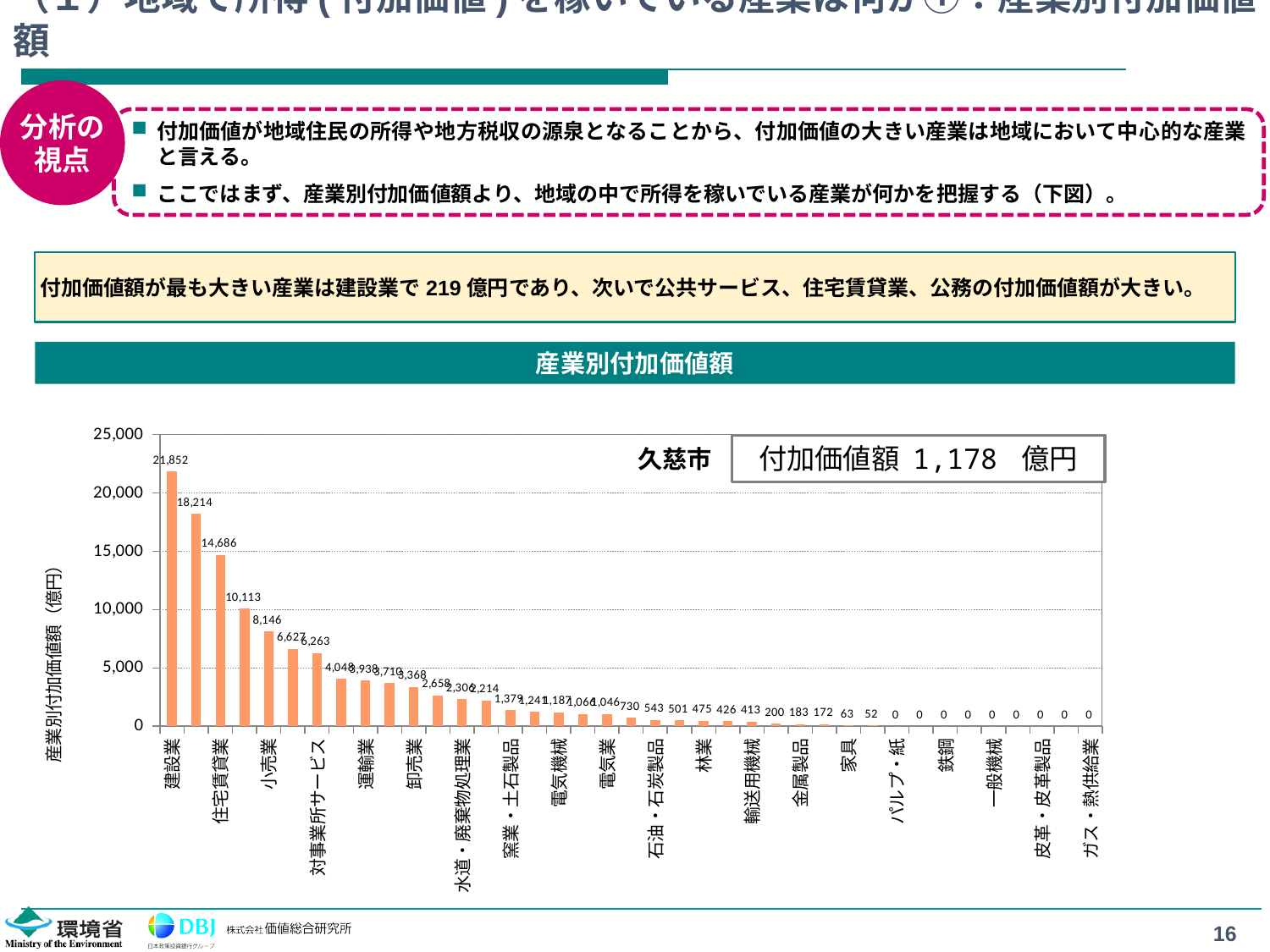

# （１）地域で所得(付加価値)を稼いでいる産業は何か①：産業別付加価値額
分析の
視点
付加価値が地域住民の所得や地方税収の源泉となることから、付加価値の大きい産業は地域において中心的な産業と言える。
ここではまず、産業別付加価値額より、地域の中で所得を稼いでいる産業が何かを把握する（下図）。
付加価値額が最も大きい産業は建設業で219億円であり、次いで公共サービス、住宅賃貸業、公務の付加価値額が大きい。
産業別付加価値額

### Chart

| Category | 久慈市 |
|---|---|
| 建設業 | 21851.68003028232 |
| 公共サービス | 18214.270570658326 |
| 住宅賃貸業 | 14686.419386741058 |
| 公務 | 10112.87045278309 |
| 小売業 | 8145.788829971798 |
| 対個人サービス | 6626.592715592874 |
| 対事業所サービス | 6262.549359014032 |
| 食料品 | 4048.4398272253 |
| 運輸業 | 3937.6260213142195 |
| 金融・保険業 | 3709.5618627625786 |
| 卸売業 | 3368.237356827196 |
| 情報通信業 | 2658.2870368269378 |
| 水道・廃棄物処理業 | 2306.2982301203497 |
| 農業 | 2213.5848291250245 |
| 窯業・土石製品 | 1378.7397090432796 |
| その他の不動産業 | 1241.3133176343085 |
| 電気機械 | 1186.7190903997332 |
| 水産業 | 1065.5519823110362 |
| 電気業 | 1046.058289530877 |
| その他の製造業 | 729.9448227272316 |
| 石油・石炭製品 | 543.4416677603069 |
| 製材・木製品 | 500.6384758313701 |
| 林業 | 474.6405621393908 |
| 衣服・身回品 | 425.52194532402797 |
| 輸送用機械 | 412.742112892167 |
| 印刷 | 199.74438385707205 |
| 金属製品 | 183.11649357510245 |
| 鉱業 | 171.99462142211001 |
| 家具 | 62.50944977319168 |
| 繊維 | 52.08302630681967 |
| パルプ・紙 | 0.0 |
| 化学 | 0.0 |
| 鉄鋼 | 0.0 |
| 非鉄金属 | 0.0 |
| 一般機械 | 0.0 |
| 精密機械 | 0.0 |
| 皮革・皮革製品 | 0.0 |
| ゴム製品 | 0.0 |
| ガス・熱供給業 | 0.0 |
付加価値額 1,178 億円
久慈市
16